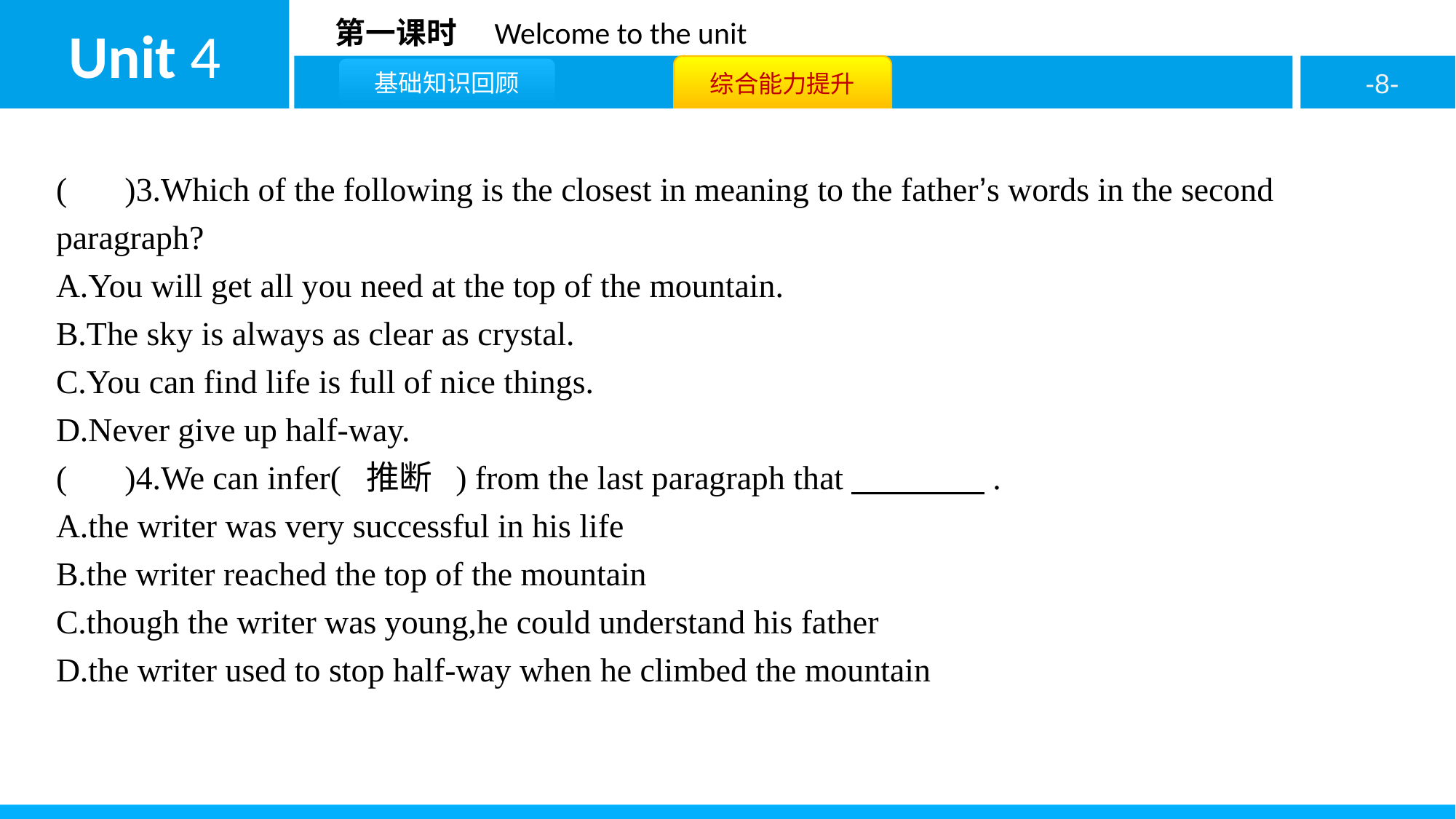

(  D  )3.Which of the following is the closest in meaning to the father’s words in the second paragraph?
A.You will get all you need at the top of the mountain.
B.The sky is always as clear as crystal.
C.You can find life is full of nice things.
D.Never give up half-way.
(  A  )4.We can infer(  推断  ) from the last paragraph that　　　　.
A.the writer was very successful in his life
B.the writer reached the top of the mountain
C.though the writer was young,he could understand his father
D.the writer used to stop half-way when he climbed the mountain